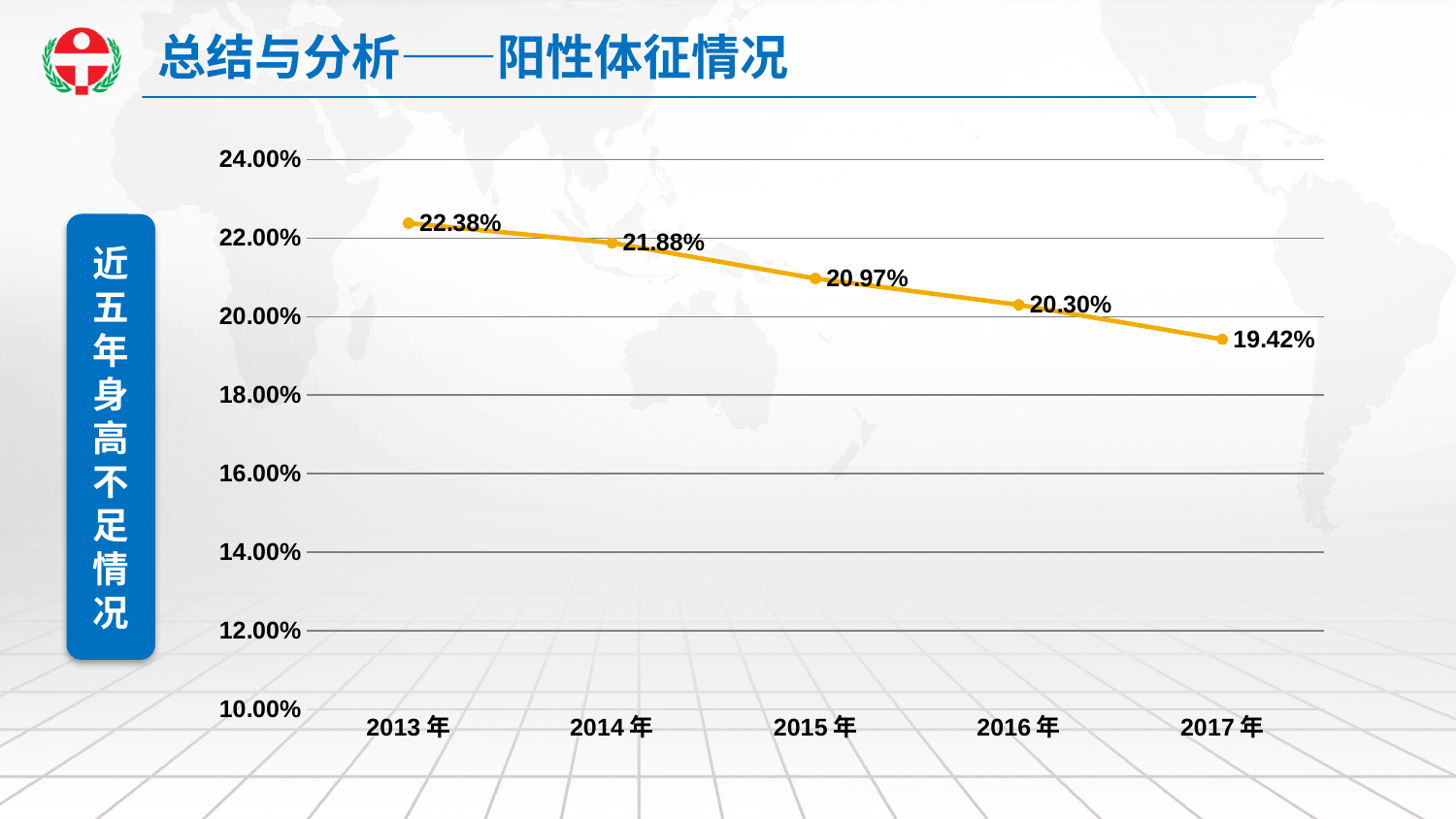

总结与分析——阳性体征情况

### Chart

| Category | 身高不足 |
|---|---|
| 2013年 | 0.2238 |
| 2014年 | 0.21880000000000008 |
| 2015年 | 0.20970000000000008 |
| 2016年 | 0.203 |
| 2017年 | 0.1942 |
近五年身高不足情况